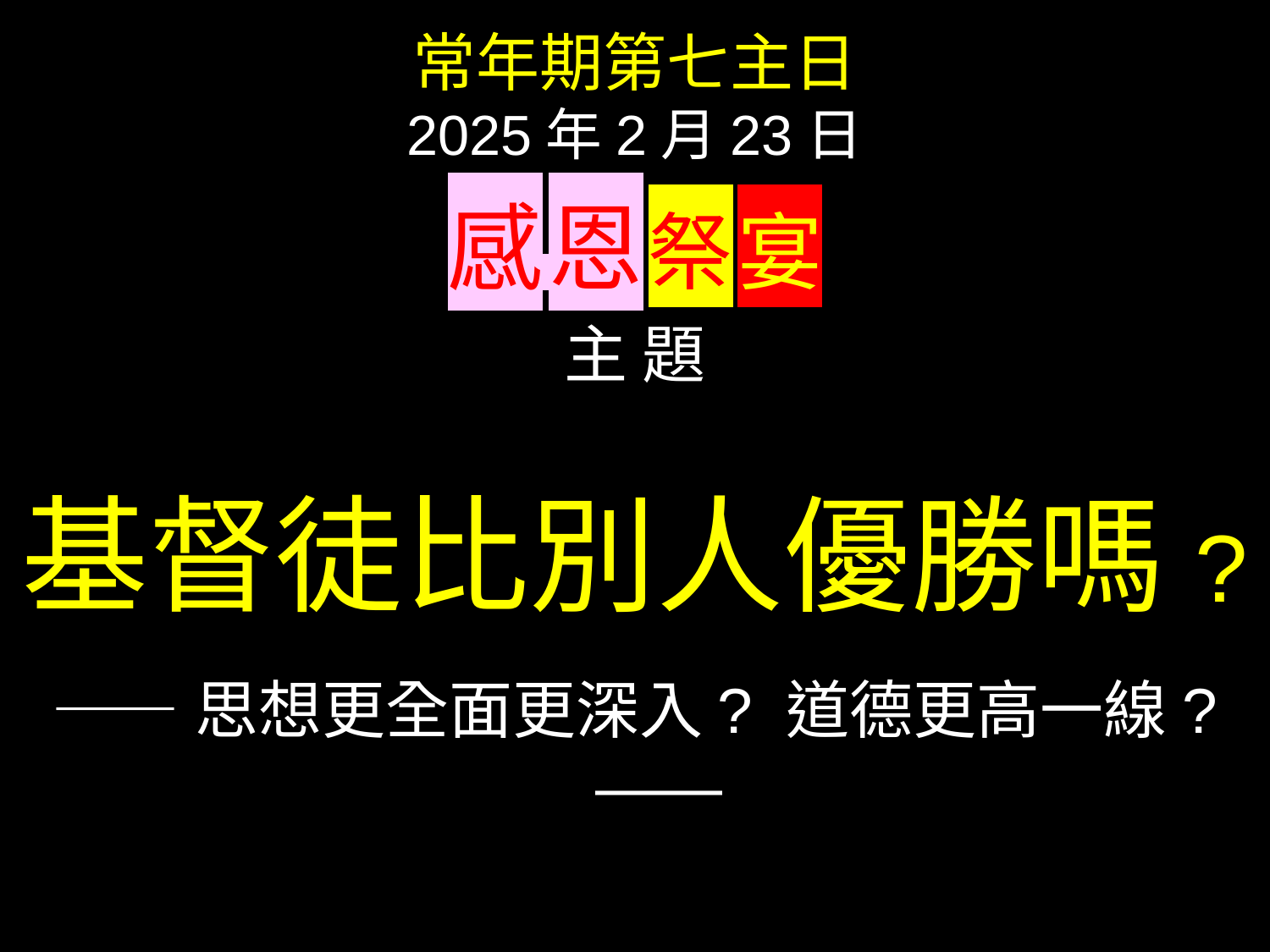

常年期第七主日
2025年2月23日
感 恩 祭 宴

主 題

基督徒比別人優勝嗎?
——思想更全面更深入? 道德更高一線?——